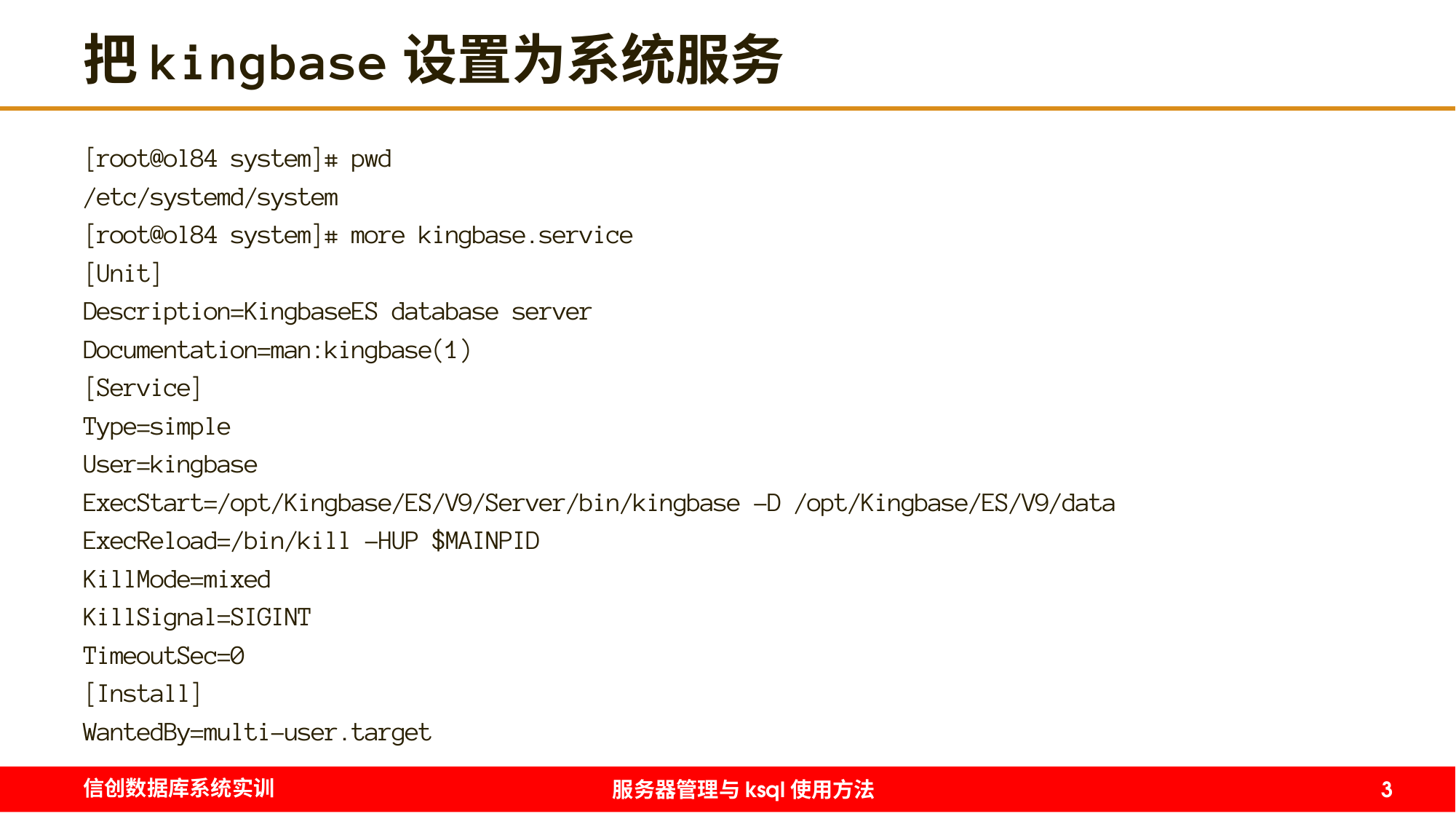

# 把kingbase设置为系统服务
[root@ol84 system]# pwd
/etc/systemd/system
[root@ol84 system]# more kingbase.service
[Unit]
Description=KingbaseES database server
Documentation=man:kingbase(1)
[Service]
Type=simple
User=kingbase
ExecStart=/opt/Kingbase/ES/V9/Server/bin/kingbase -D /opt/Kingbase/ES/V9/data
ExecReload=/bin/kill -HUP $MAINPID
KillMode=mixed
KillSignal=SIGINT
TimeoutSec=0
[Install]
WantedBy=multi-user.target